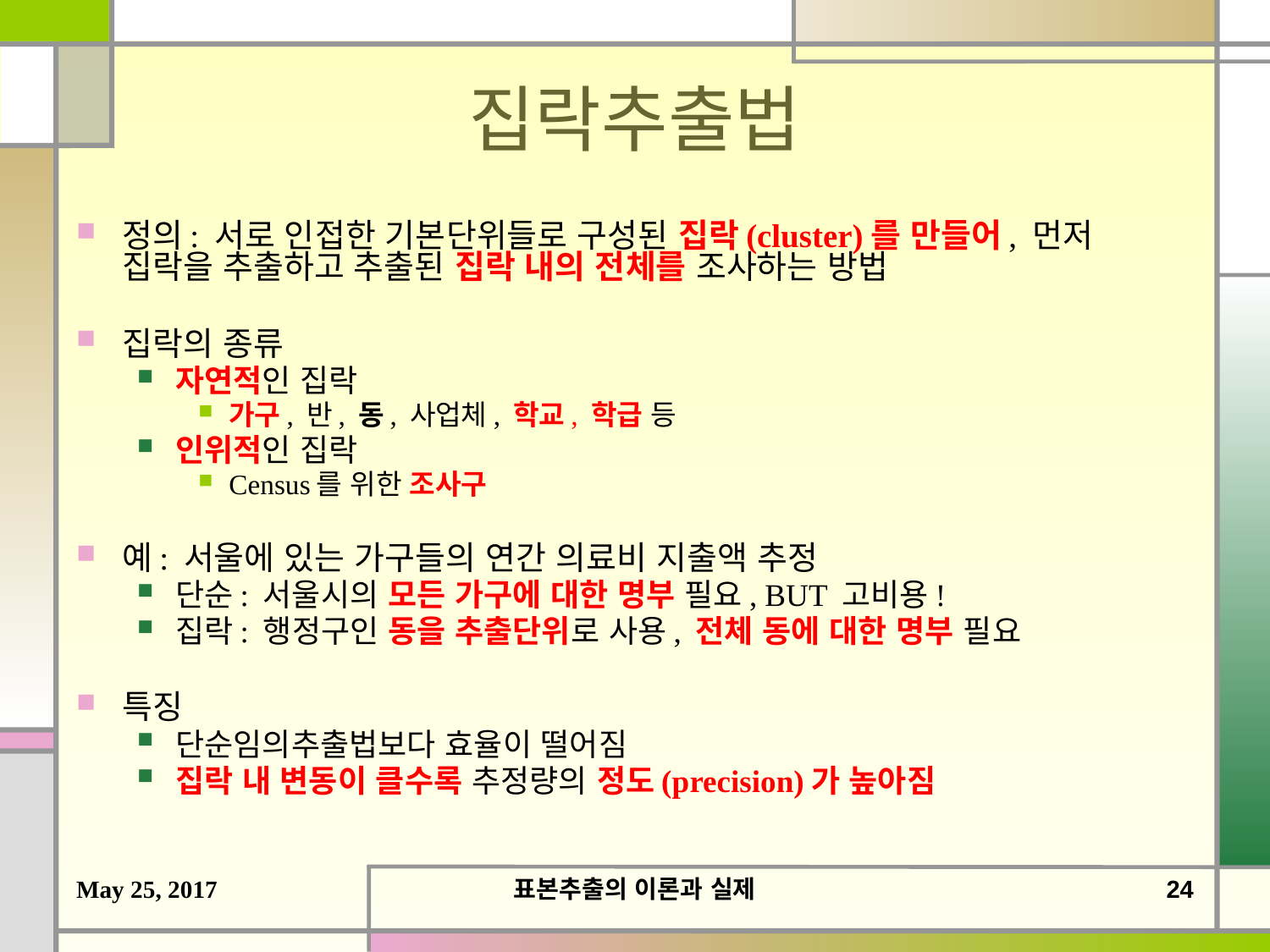

# 집락추출법
정의: 서로 인접한 기본단위들로 구성된 집락(cluster)를 만들어, 먼저 집락을 추출하고 추출된 집락 내의 전체를 조사하는 방법

집락의 종류
자연적인 집락
가구, 반, 동, 사업체, 학교, 학급 등
인위적인 집락
Census를 위한 조사구

예: 서울에 있는 가구들의 연간 의료비 지출액 추정
단순: 서울시의 모든 가구에 대한 명부 필요, BUT 고비용!
집락: 행정구인 동을 추출단위로 사용, 전체 동에 대한 명부 필요

특징
단순임의추출법보다 효율이 떨어짐
집락 내 변동이 클수록 추정량의 정도(precision)가 높아짐
May 25, 2017
표본추출의 이론과 실제

24